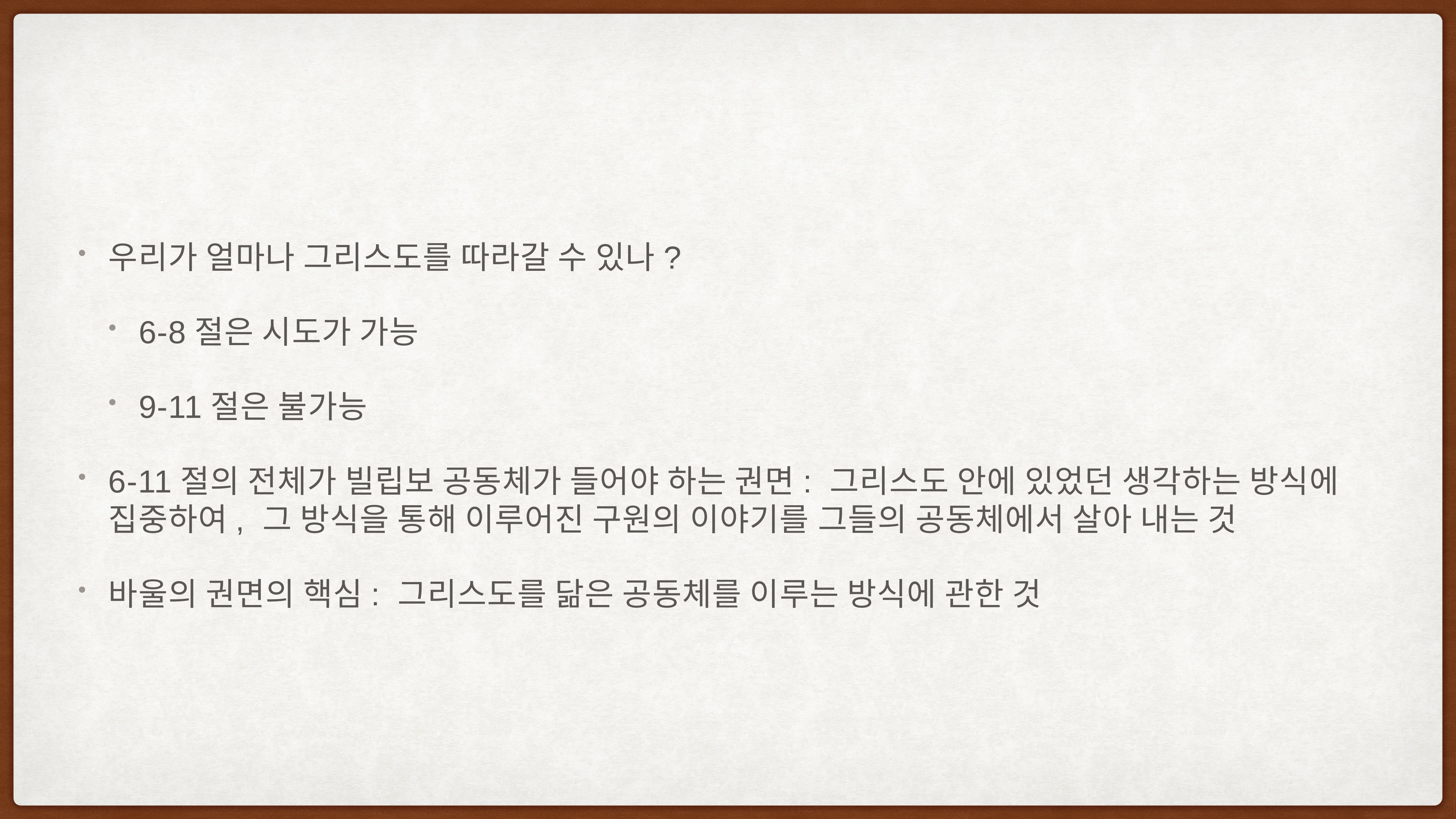

우리가 얼마나 그리스도를 따라갈 수 있나?
6-8절은 시도가 가능
9-11절은 불가능
6-11절의 전체가 빌립보 공동체가 들어야 하는 권면: 그리스도 안에 있었던 생각하는 방식에 집중하여, 그 방식을 통해 이루어진 구원의 이야기를 그들의 공동체에서 살아 내는 것
바울의 권면의 핵심: 그리스도를 닮은 공동체를 이루는 방식에 관한 것